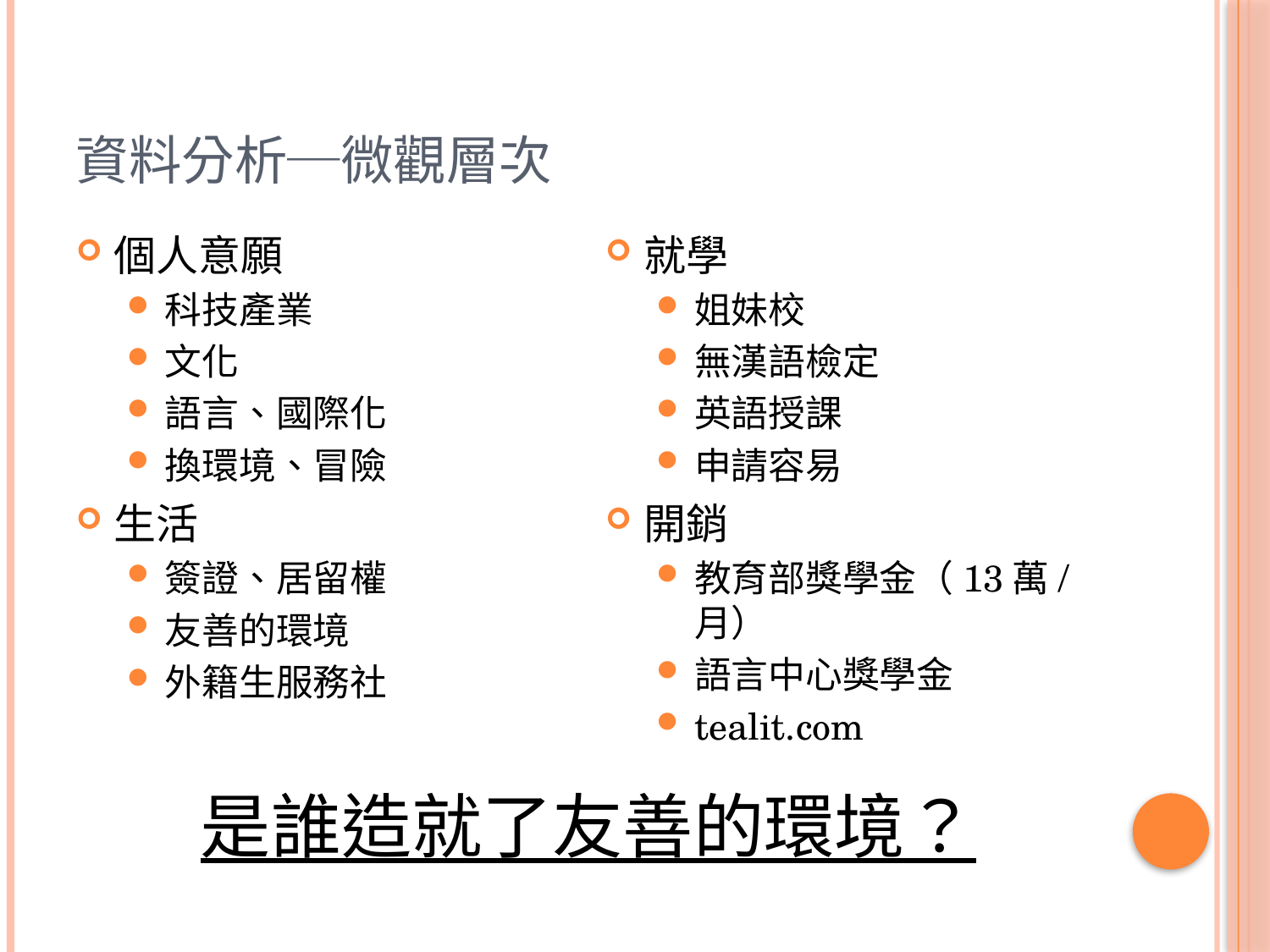

# 資料分析─微觀層次
個人意願
科技產業
文化
語言、國際化
換環境、冒險
生活
簽證、居留權
友善的環境
外籍生服務社

就學
姐妹校
無漢語檢定
英語授課
申請容易
開銷
教育部獎學金（13萬/月）
語言中心獎學金
tealit.com
是誰造就了友善的環境？